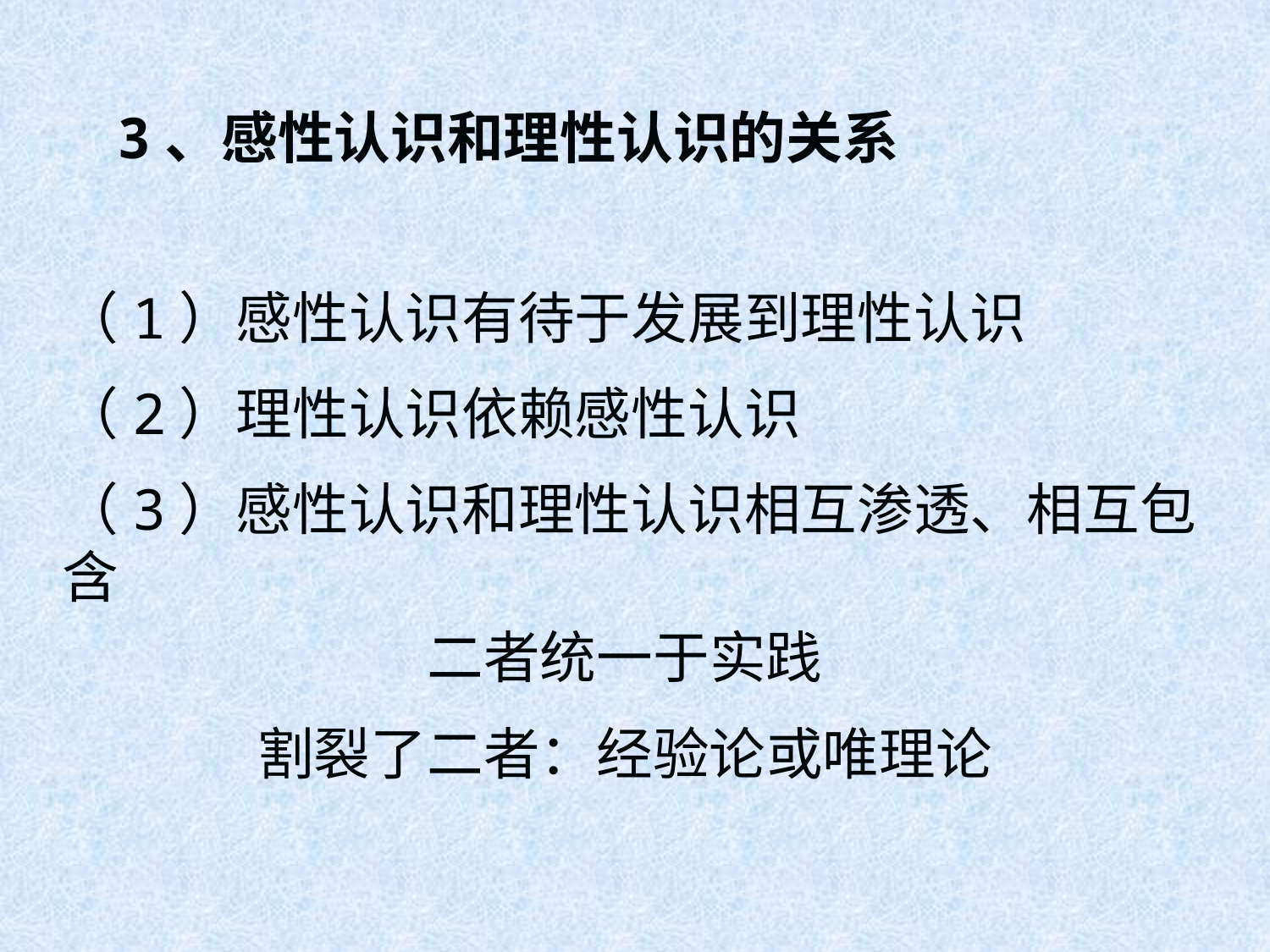

3、感性认识和理性认识的关系
（1）感性认识有待于发展到理性认识
（2）理性认识依赖感性认识
（3）感性认识和理性认识相互渗透、相互包含
二者统一于实践
割裂了二者：经验论或唯理论